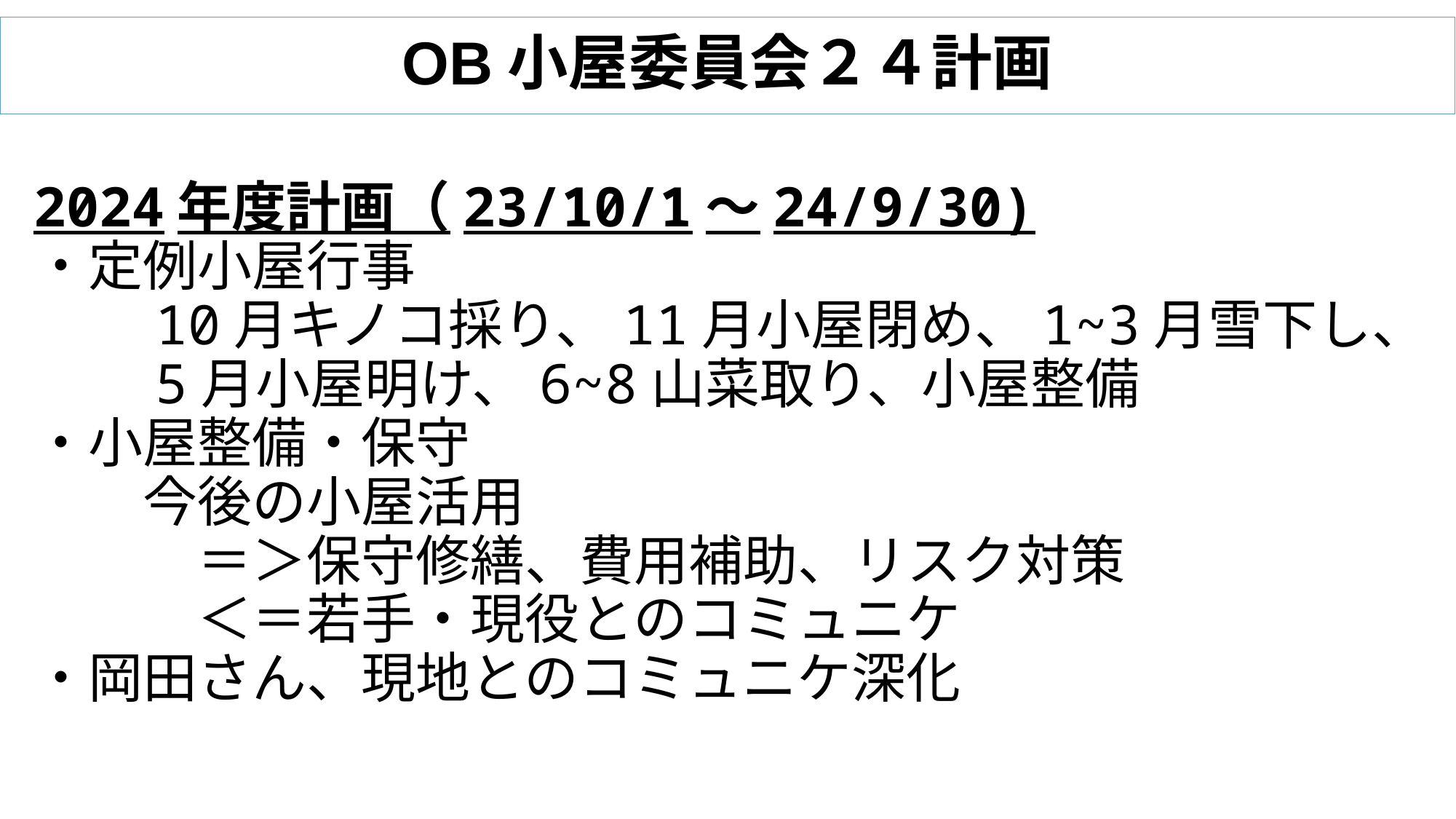

# OB小屋委員会２４計画
2024年度計画（23/10/1～24/9/30)
・定例小屋行事
　　10月キノコ採り、11月小屋閉め、1~3月雪下し、
　　5月小屋明け、6~8山菜取り、小屋整備
・小屋整備・保守
　　今後の小屋活用
　　　＝＞保守修繕、費用補助、リスク対策
　　　＜＝若手・現役とのコミュニケ
・岡田さん、現地とのコミュニケ深化